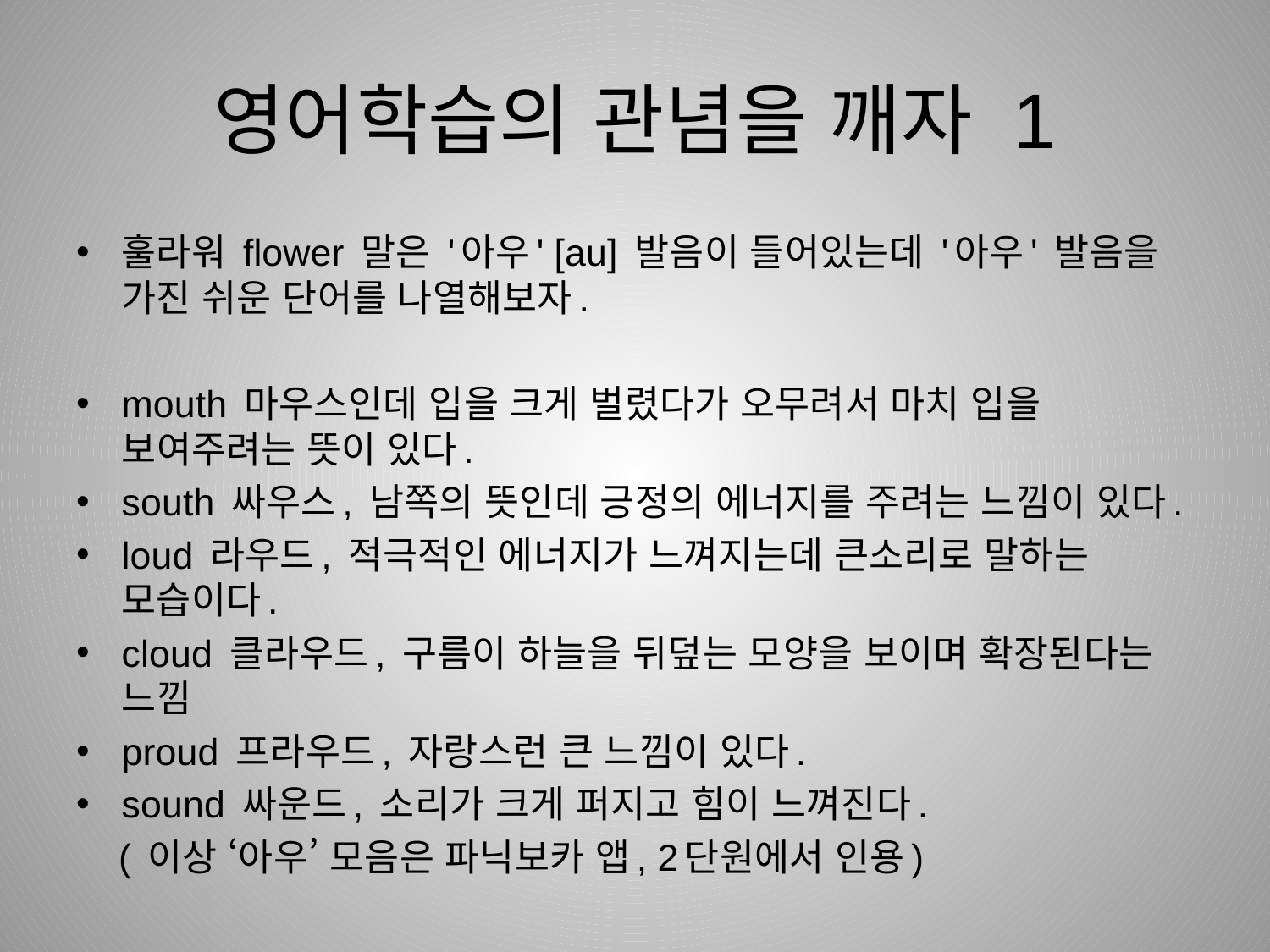

# 영어학습의 관념을 깨자 1
훌라워 flower 말은 '아우' [au] 발음이 들어있는데 '아우' 발음을 가진 쉬운 단어를 나열해보자.

mouth 마우스인데 입을 크게 벌렸다가 오무려서 마치 입을 보여주려는 뜻이 있다.
south 싸우스, 남쪽의 뜻인데 긍정의 에너지를 주려는 느낌이 있다.
loud 라우드, 적극적인 에너지가 느껴지는데 큰소리로 말하는 모습이다.
cloud 클라우드, 구름이 하늘을 뒤덮는 모양을 보이며 확장된다는 느낌
proud 프라우드, 자랑스런 큰 느낌이 있다.
sound 싸운드, 소리가 크게 퍼지고 힘이 느껴진다.
    ( 이상 ‘아우’ 모음은 파닉보카 앱, 2단원에서 인용)